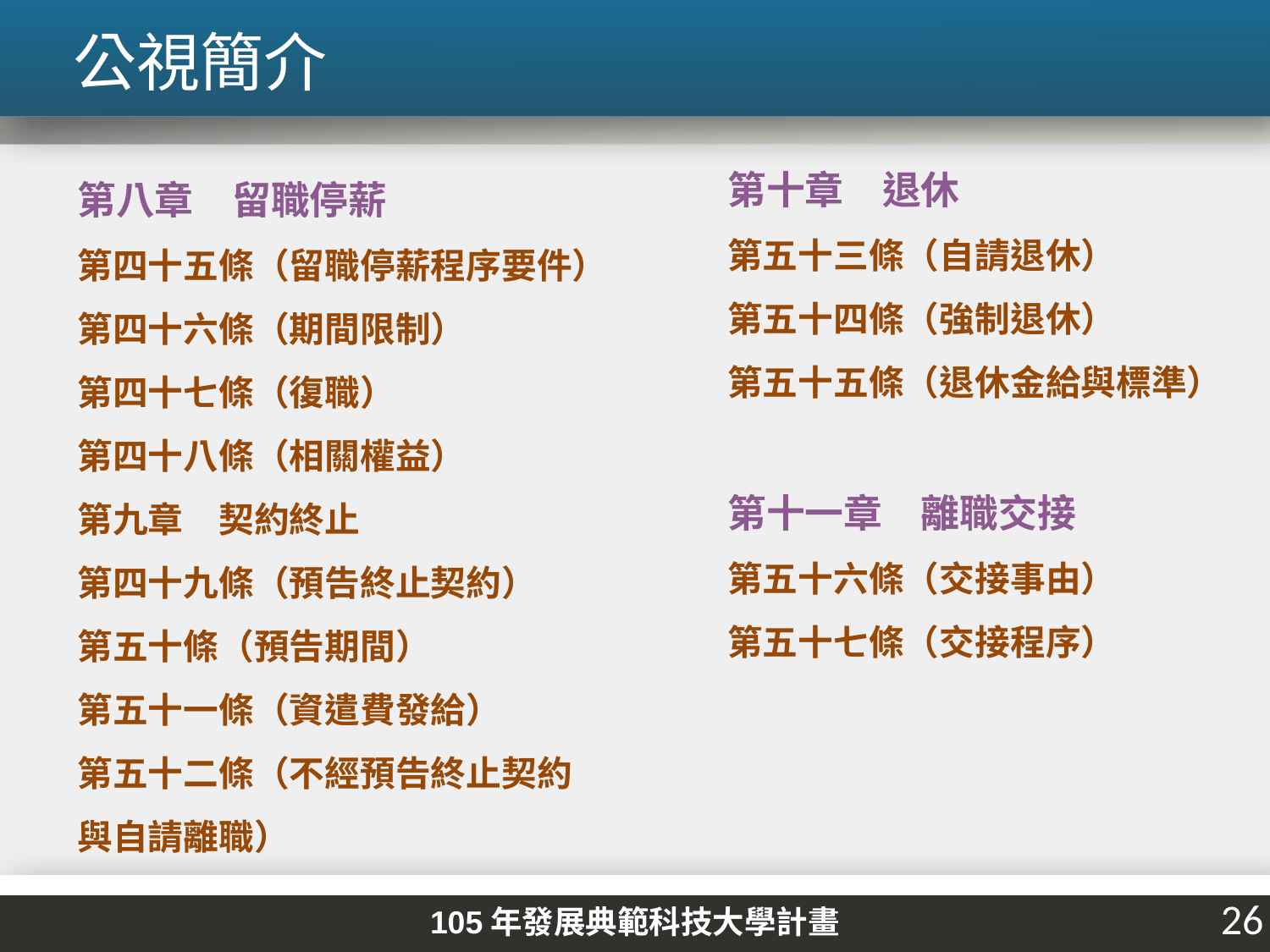

公視簡介
第十章　退休
第五十三條（自請退休）
第五十四條（強制退休）
第五十五條（退休金給與標準）

第十一章　離職交接
第五十六條（交接事由）
第五十七條（交接程序）

第八章　留職停薪
第四十五條（留職停薪程序要件）
第四十六條（期間限制）
第四十七條（復職）
第四十八條（相關權益）
第九章　契約終止
第四十九條（預告終止契約）
第五十條（預告期間）
第五十一條（資遣費發給）
第五十二條（不經預告終止契約
與自請離職）